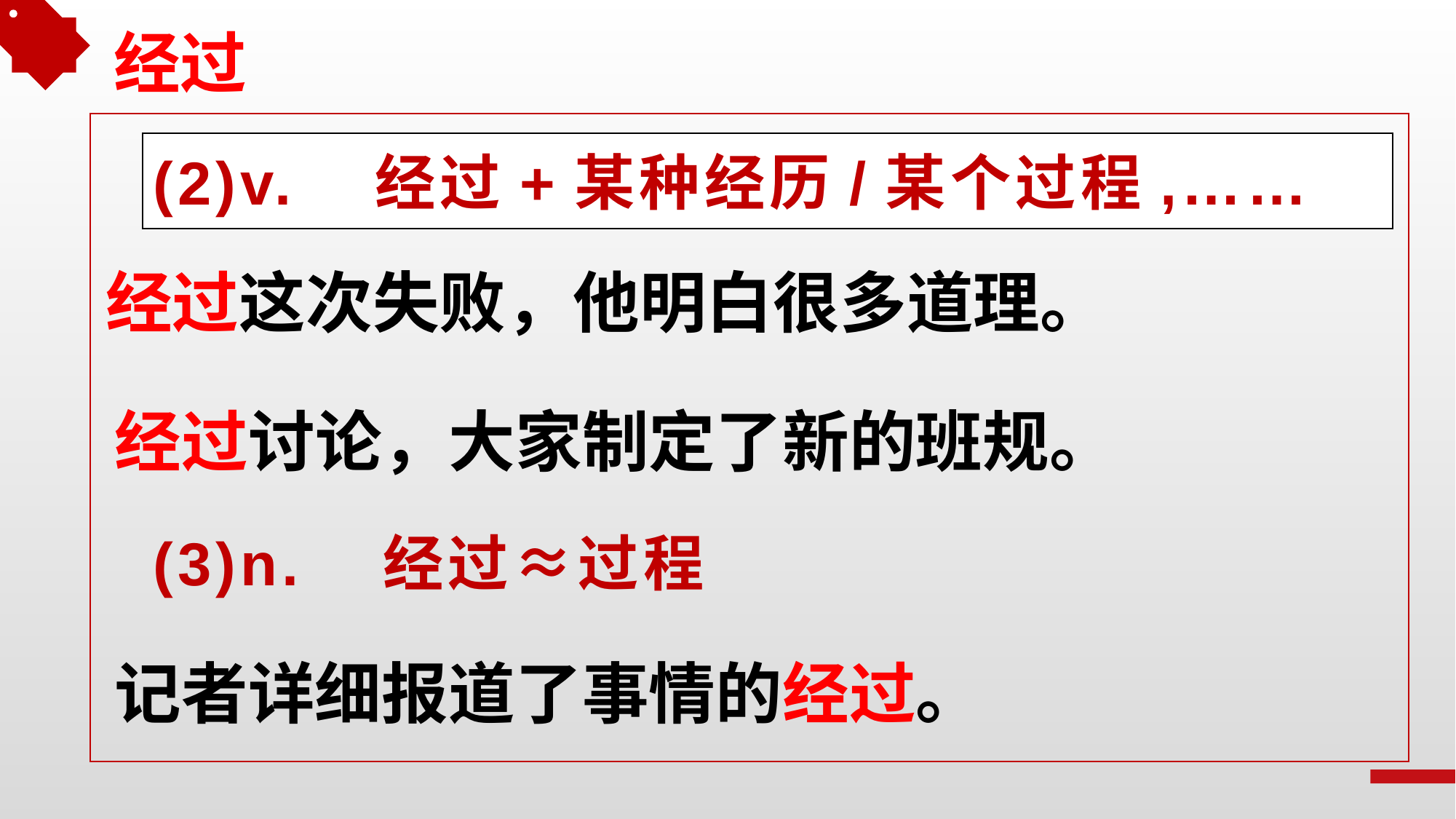

经过

# (2)v.   经过+某种经历/某个过程,……
经过这次失败，他明白很多道理。
经过讨论，大家制定了新的班规。
(3)n.   经过≈过程
记者详细报道了事情的经过。